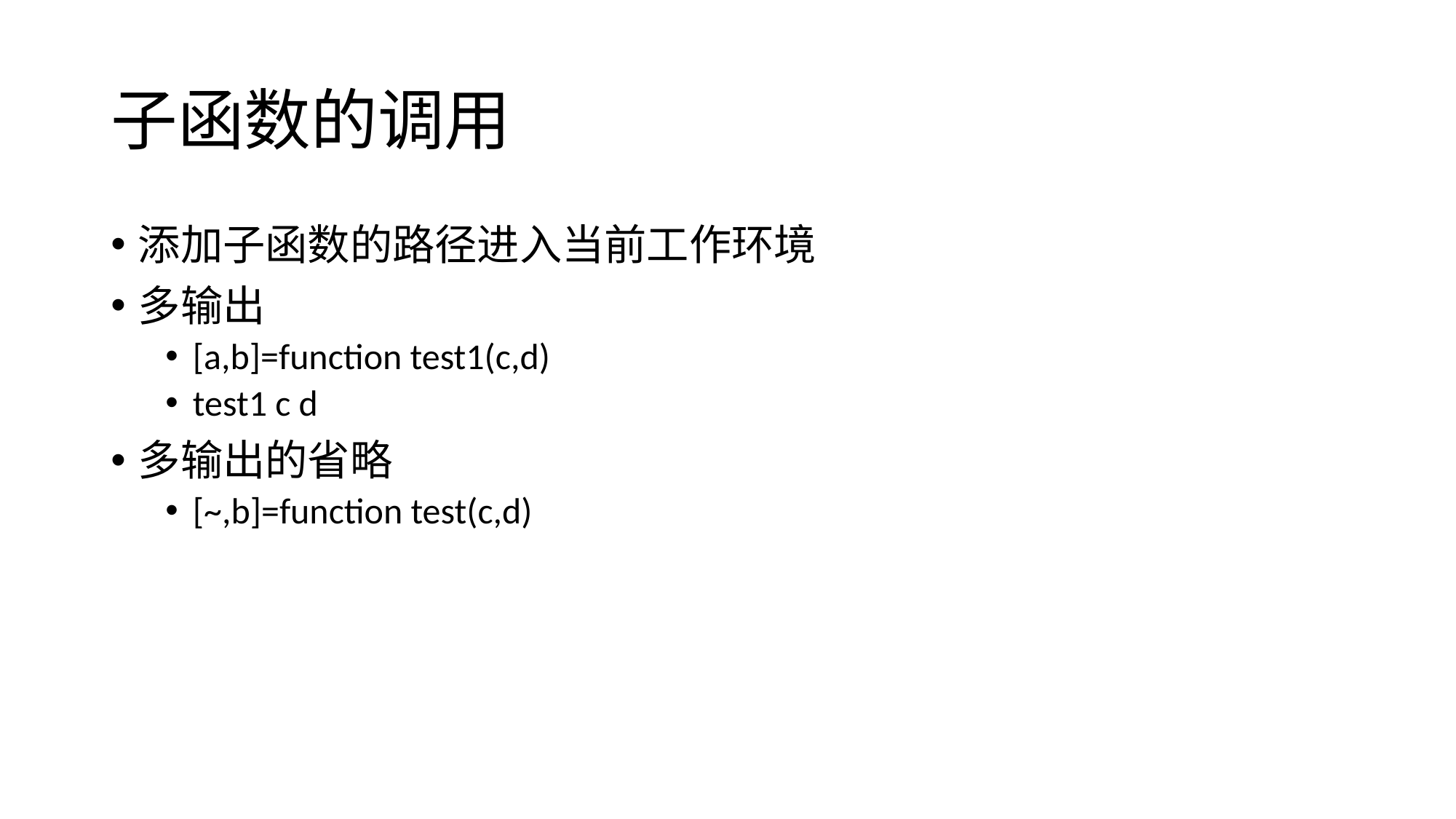

# 子函数的调用
添加子函数的路径进入当前工作环境
多输出
[a,b]=function test1(c,d)
test1 c d
多输出的省略
[~,b]=function test(c,d)